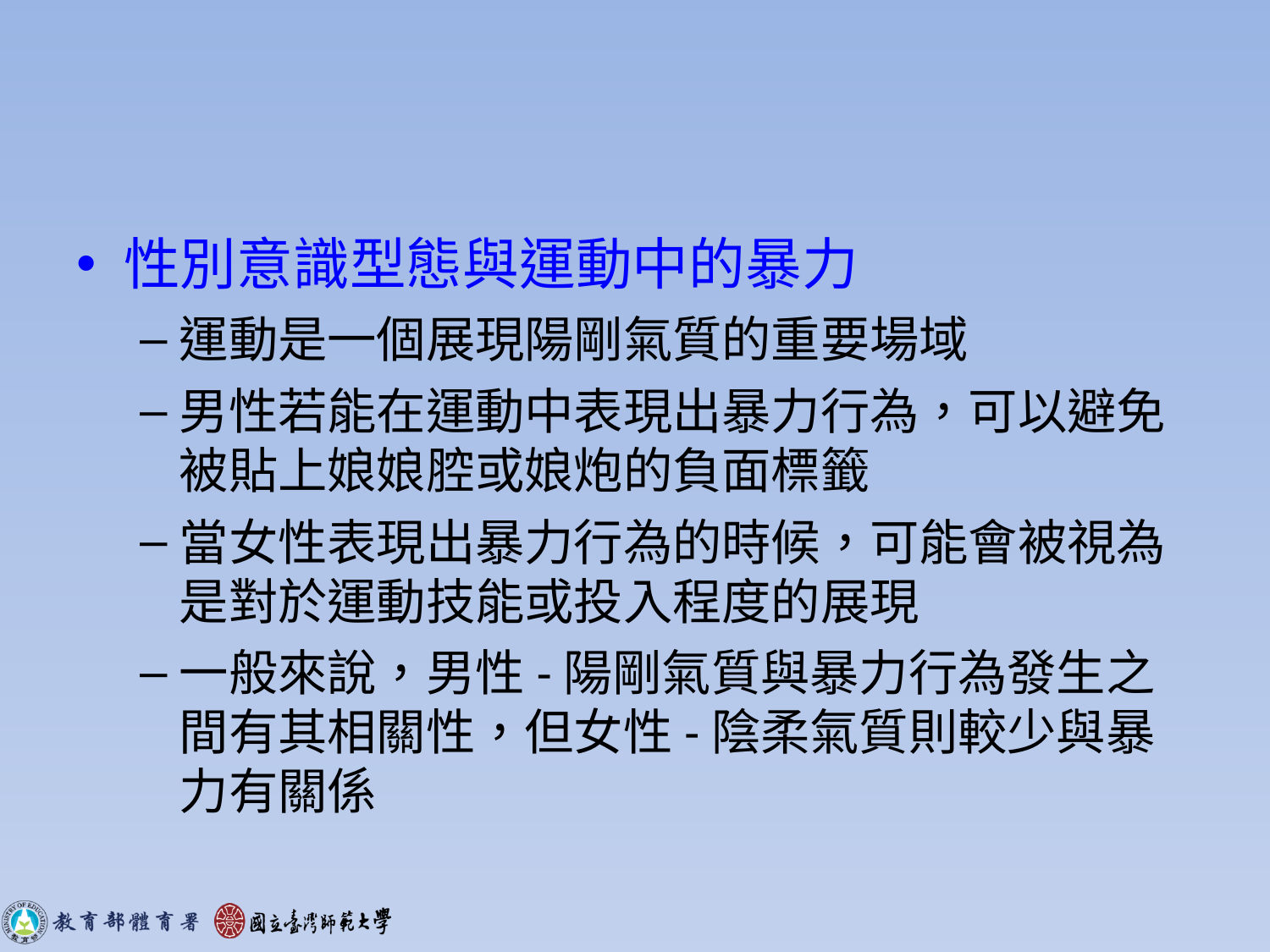

#
性別意識型態與運動中的暴力
運動是一個展現陽剛氣質的重要場域
男性若能在運動中表現出暴力行為，可以避免被貼上娘娘腔或娘炮的負面標籤
當女性表現出暴力行為的時候，可能會被視為是對於運動技能或投入程度的展現
一般來說，男性-陽剛氣質與暴力行為發生之間有其相關性，但女性-陰柔氣質則較少與暴力有關係